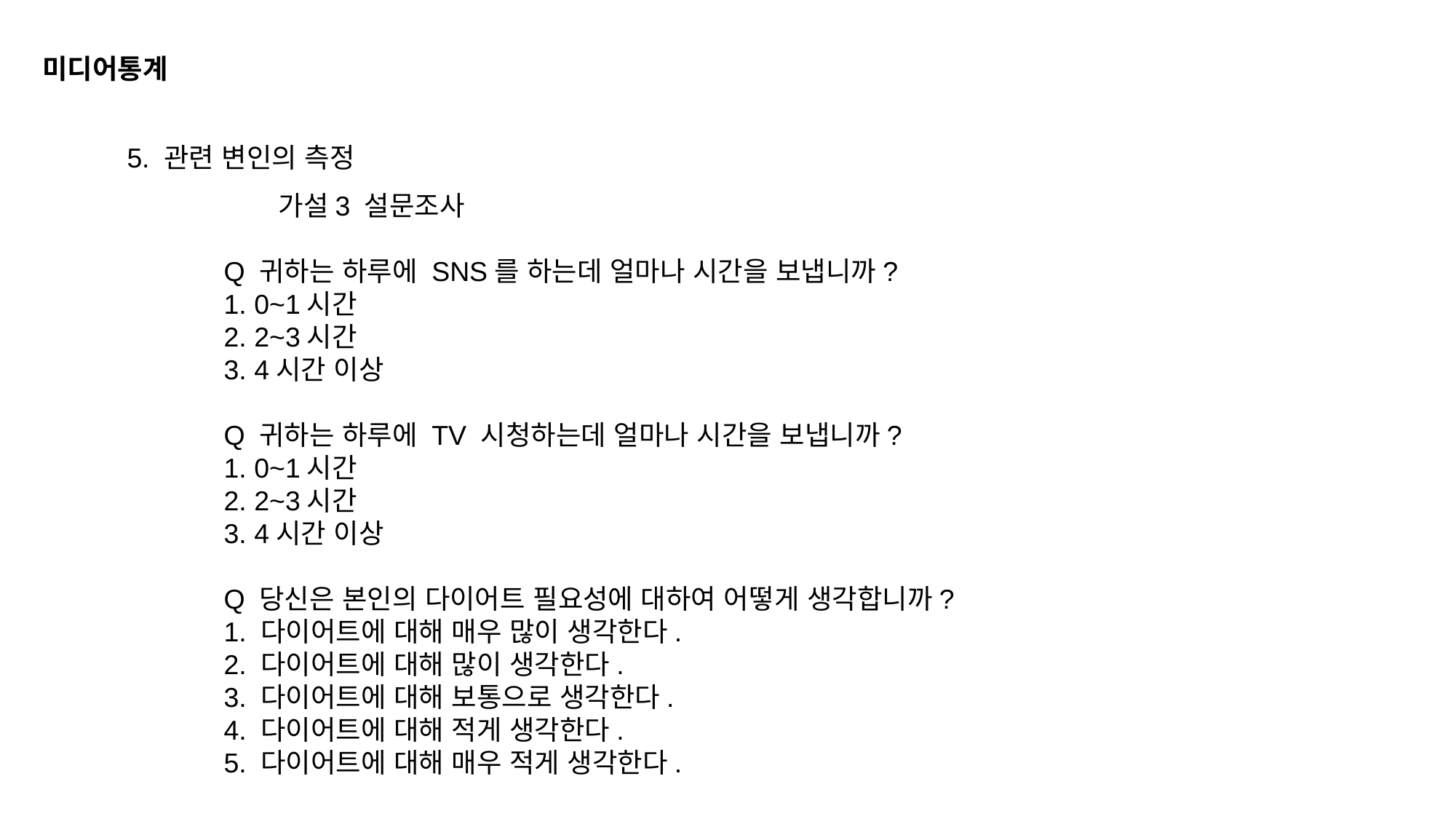

미디어통계
5. 관련 변인의 측정
가설3 설문조사

Q 귀하는 하루에 SNS를 하는데 얼마나 시간을 보냅니까?
1. 0~1시간
2. 2~3시간
3. 4시간 이상

Q 귀하는 하루에 TV 시청하는데 얼마나 시간을 보냅니까?
1. 0~1시간
2. 2~3시간
3. 4시간 이상

Q 당신은 본인의 다이어트 필요성에 대하여 어떻게 생각합니까?
1. 다이어트에 대해 매우 많이 생각한다.
2. 다이어트에 대해 많이 생각한다.
3. 다이어트에 대해 보통으로 생각한다.
4. 다이어트에 대해 적게 생각한다.
5. 다이어트에 대해 매우 적게 생각한다.